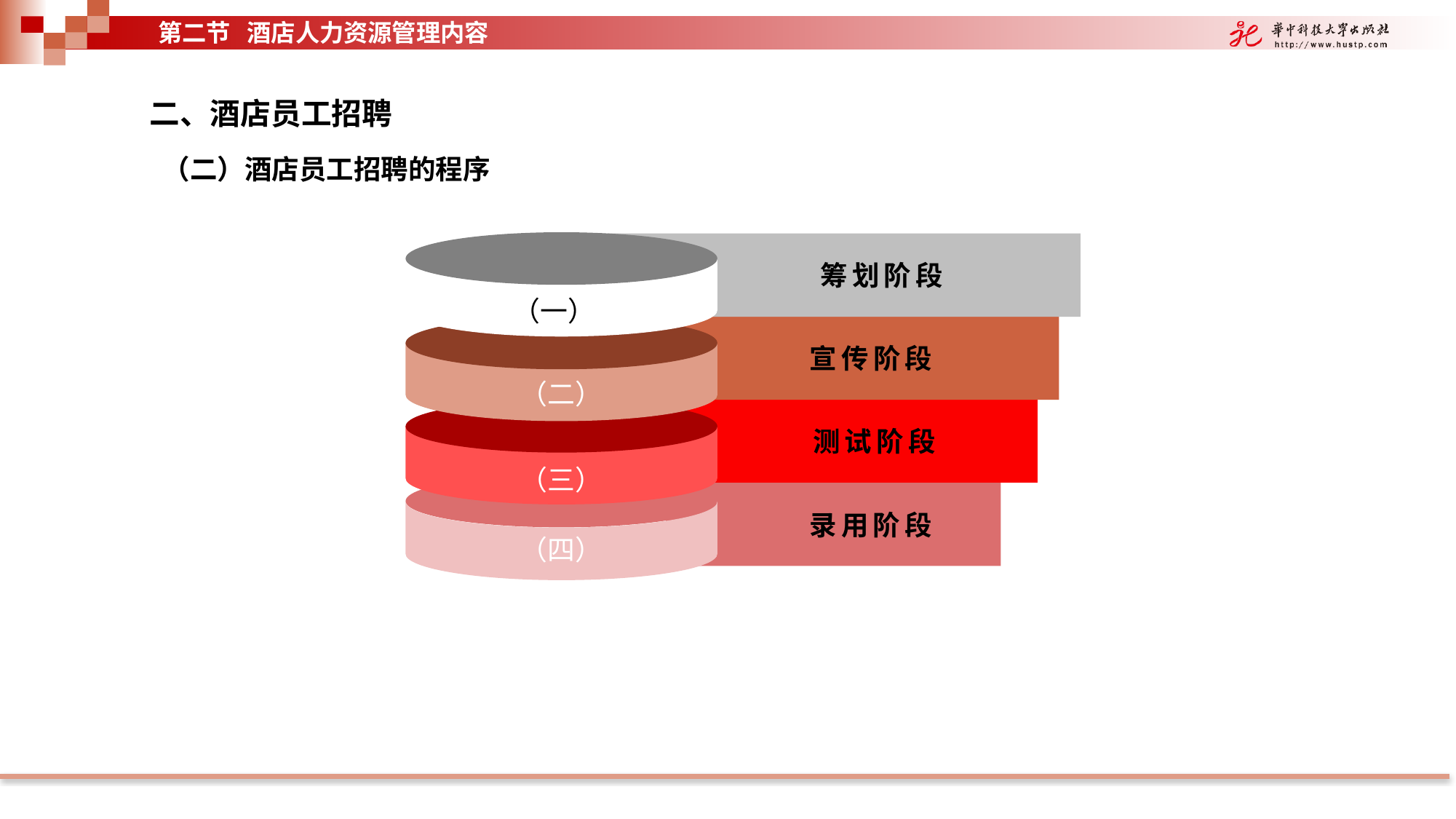

第二节   酒店人力资源管理内容
二、酒店员工招聘
（二）酒店员工招聘的程序

筹划阶段

（一）(
宣传阶段

（二）
  测试阶段

（三）

录用阶段

（四）